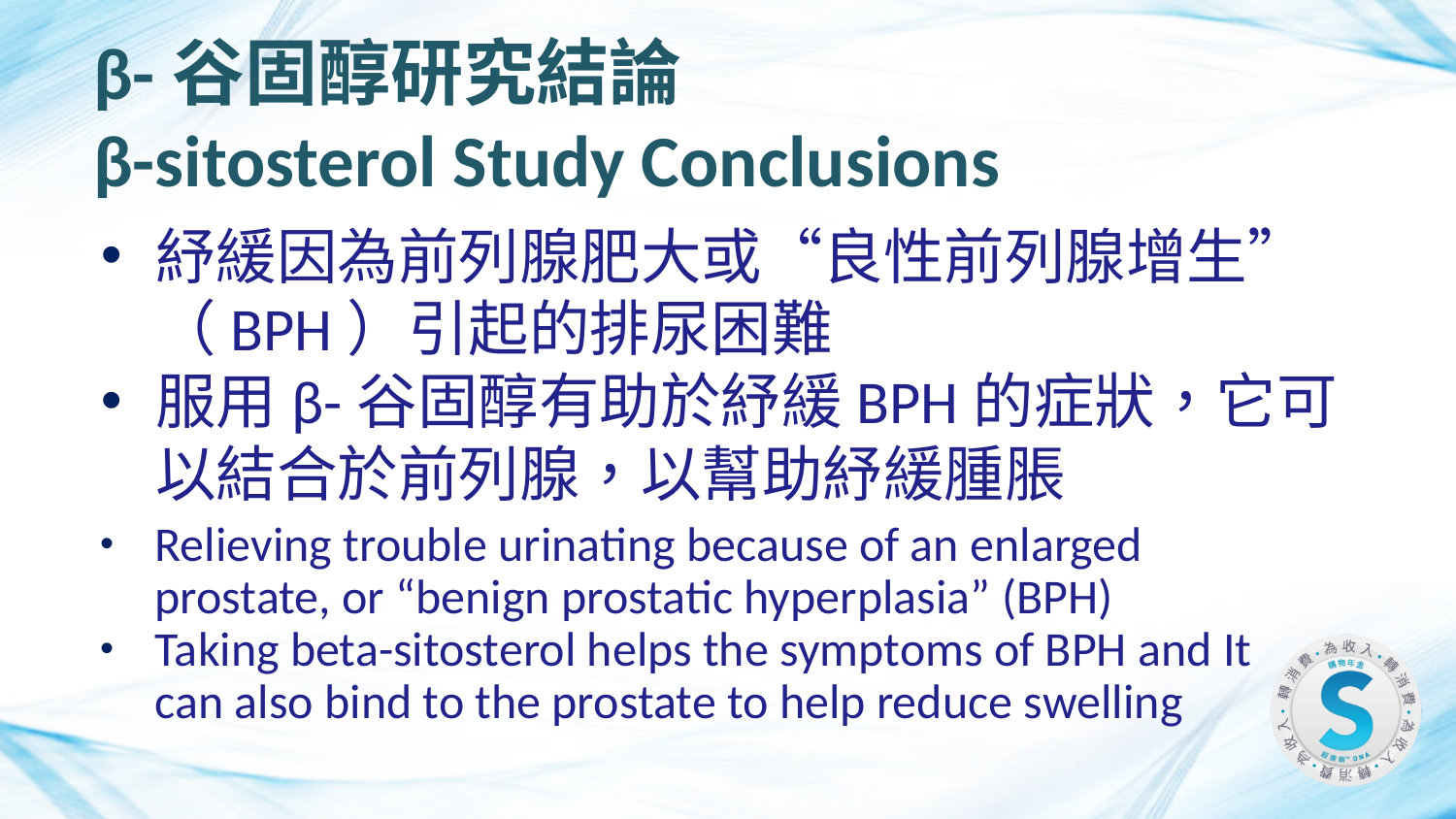

β-谷固醇研究結論
β-sitosterol Study Conclusions
紓緩因為前列腺肥大或“良性前列腺增生”（BPH）引起的排尿困難
服用β-谷固醇有助於紓緩BPH的症狀，它可以結合於前列腺，以幫助紓緩腫脹

Relieving trouble urinating because of an enlarged prostate, or “benign prostatic hyperplasia” (BPH)
Taking beta-sitosterol helps the symptoms of BPH and It can also bind to the prostate to help reduce swelling